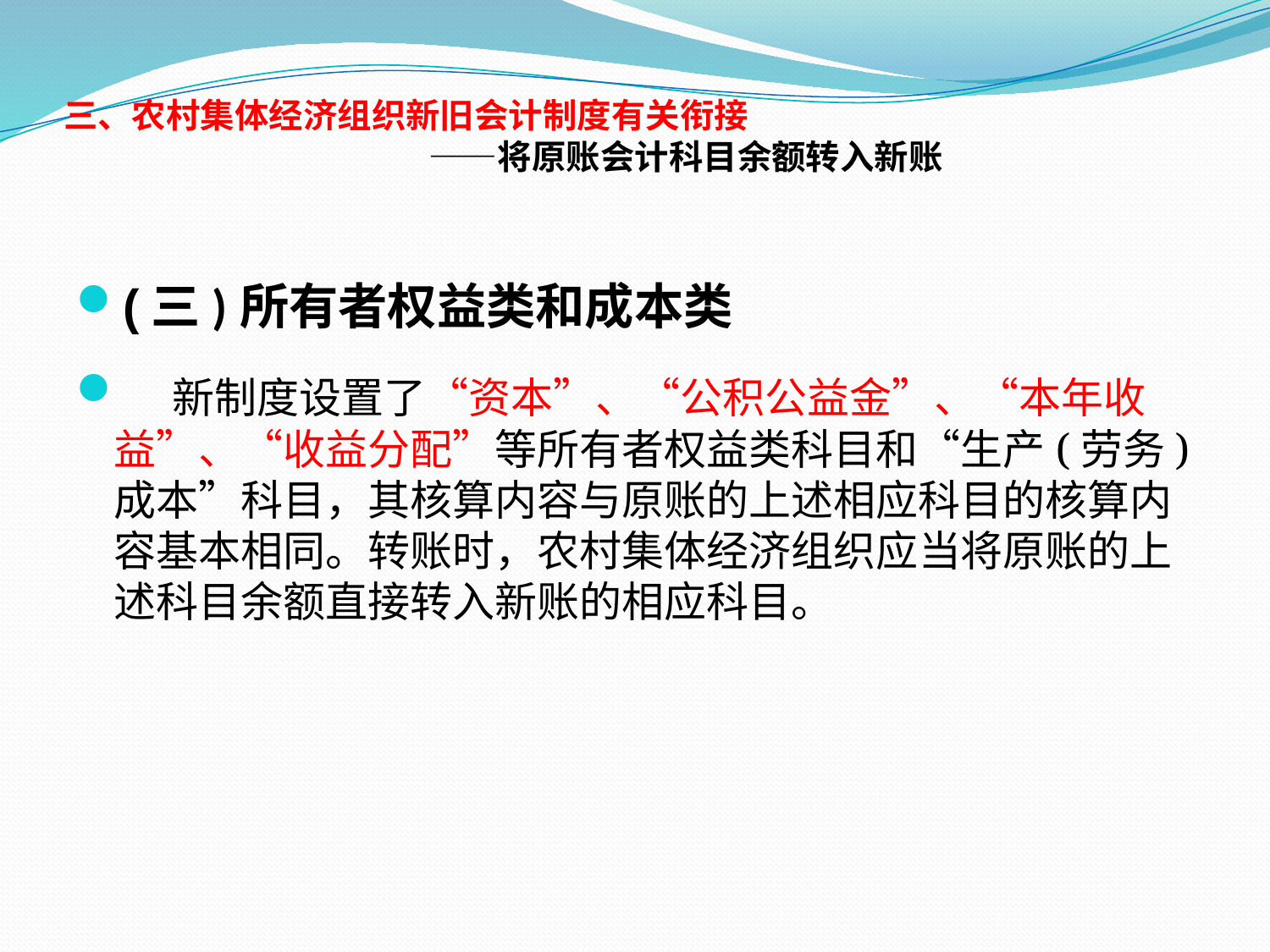

# 三、农村集体经济组织新旧会计制度有关衔接 ——将原账会计科目余额转入新账
(三)所有者权益类和成本类
　新制度设置了“资本”、“公积公益金”、“本年收益”、“收益分配”等所有者权益类科目和“生产(劳务)成本”科目，其核算内容与原账的上述相应科目的核算内容基本相同。转账时，农村集体经济组织应当将原账的上述科目余额直接转入新账的相应科目。